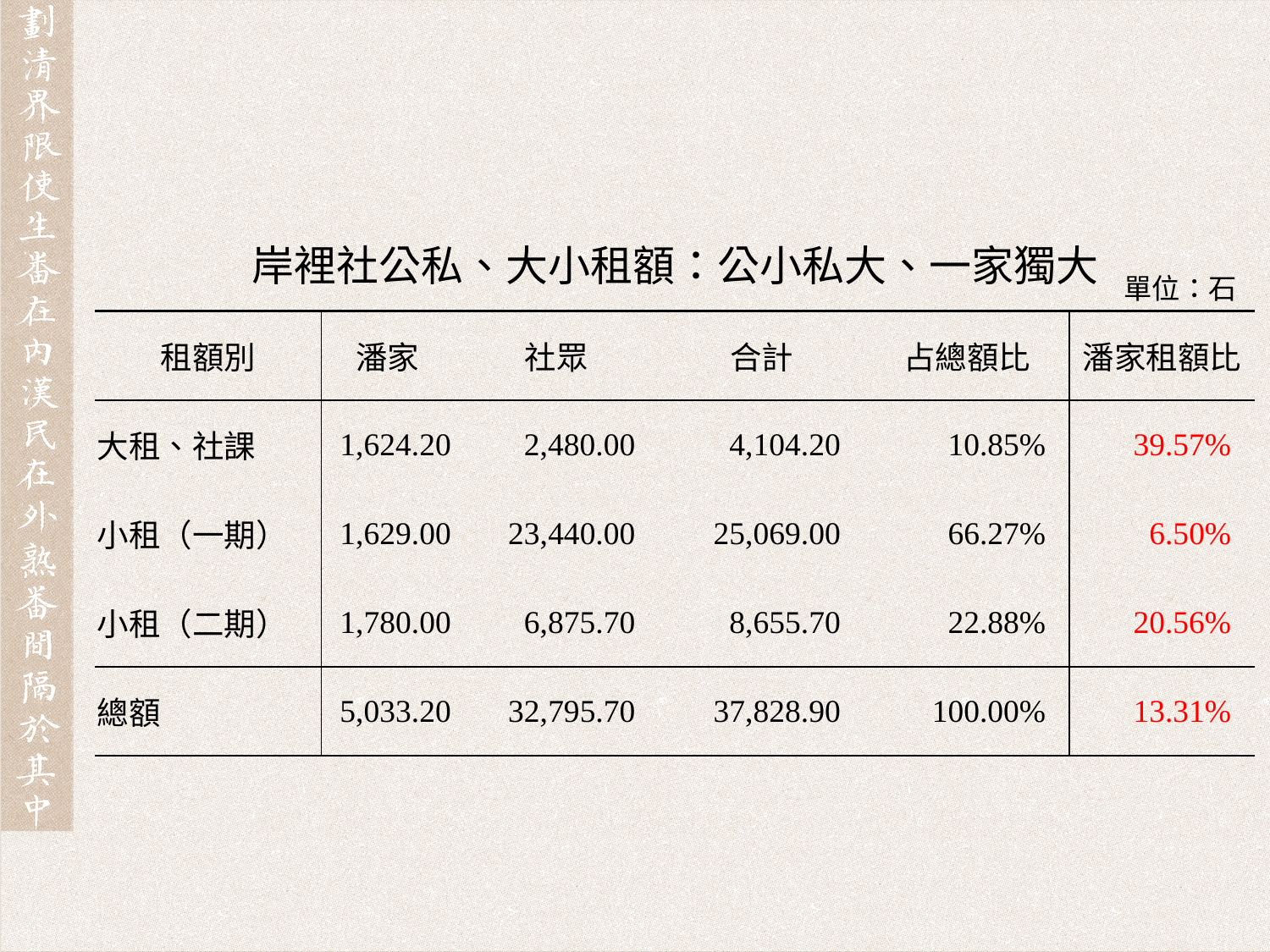

岸裡社公私、大小租額：公小私大、一家獨大
單位：石
| 租額別 | 潘家 | 社眾 | 合計 | 占總額比 | 潘家租額比 |
| --- | --- | --- | --- | --- | --- |
| 大租、社課 | 1,624.20 | 2,480.00 | 4,104.20 | 10.85% | 39.57% |
| 小租（一期） | 1,629.00 | 23,440.00 | 25,069.00 | 66.27% | 6.50% |
| 小租（二期） | 1,780.00 | 6,875.70 | 8,655.70 | 22.88% | 20.56% |
| 總額 | 5,033.20 | 32,795.70 | 37,828.90 | 100.00% | 13.31% |